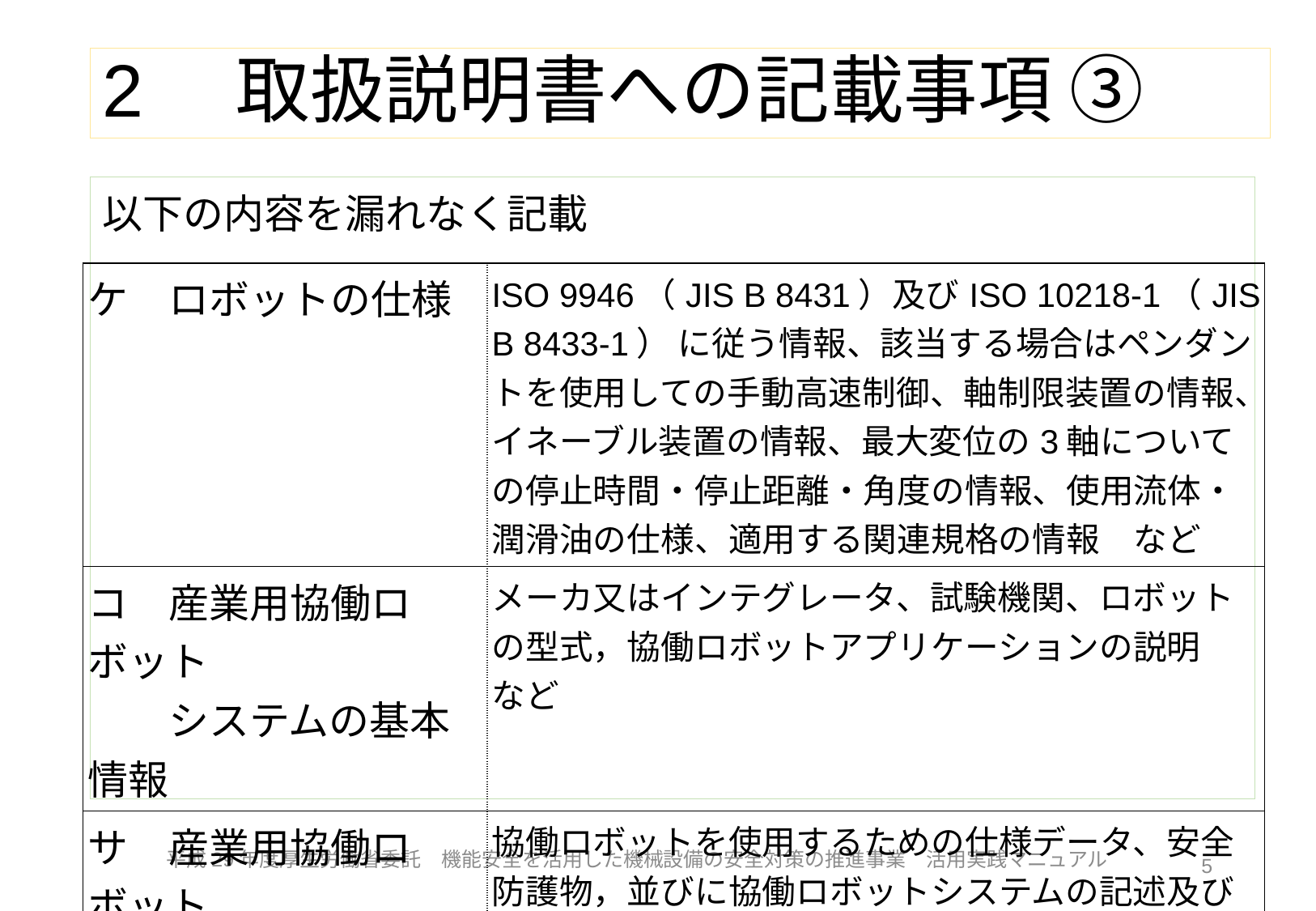

# 2　取扱説明書への記載事項 ③
以下の内容を漏れなく記載

| ケ　ロボットの仕様 | ISO 9946（JIS B 8431）及びISO 10218-1（JIS B 8433-1） に従う情報、該当する場合はペンダントを使用しての手動高速制御、軸制限装置の情報、イネーブル装置の情報、最大変位の3軸についての停止時間・停止距離・角度の情報、使用流体・潤滑油の仕様、適用する関連規格の情報　など |
| --- | --- |
| コ　産業用協働ロボット 　　システムの基本情報 | メーカ又はインテグレータ、試験機関、ロボットの型式，協働ロボットアプリケーションの説明　など |
| サ　産業用協働ロボット 　　システムの仕様 | 協働ロボットを使用するための仕様データ、安全防護物，並びに協働ロボットシステムの記述及び仕様データ、協働運転の関連する種類の選択及び選択解除のための制御の記述 |
5
平成29年度厚生労働省委託　機能安全を活用した機械設備の安全対策の推進事業　活用実践マニュアル